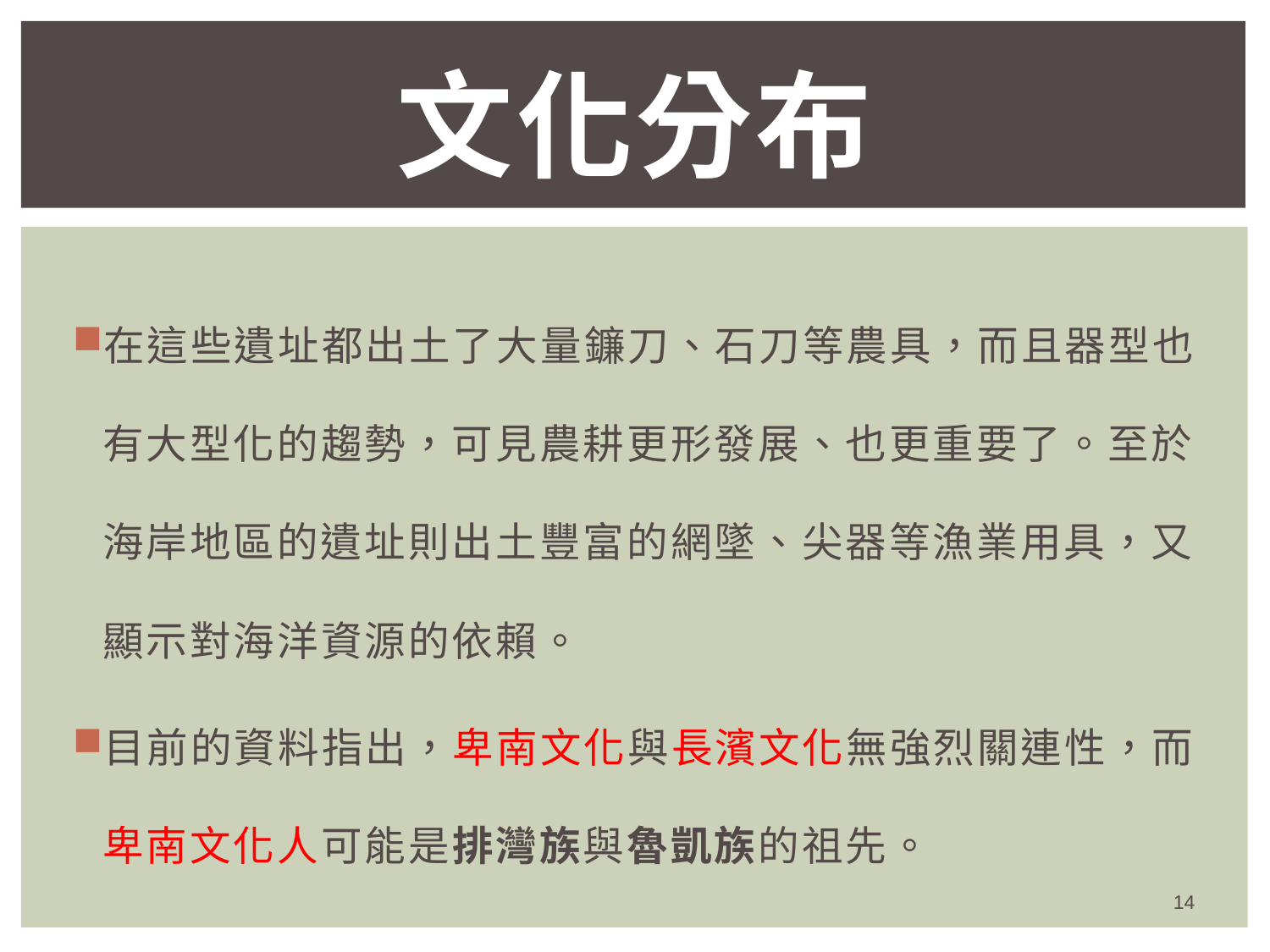

# 文化分布
在這些遺址都出土了大量鐮刀、石刀等農具，而且器型也有大型化的趨勢，可見農耕更形發展、也更重要了。至於海岸地區的遺址則出土豐富的網墜、尖器等漁業用具，又顯示對海洋資源的依賴。
目前的資料指出，卑南文化與長濱文化無強烈關連性，而卑南文化人可能是排灣族與魯凱族的祖先。
14